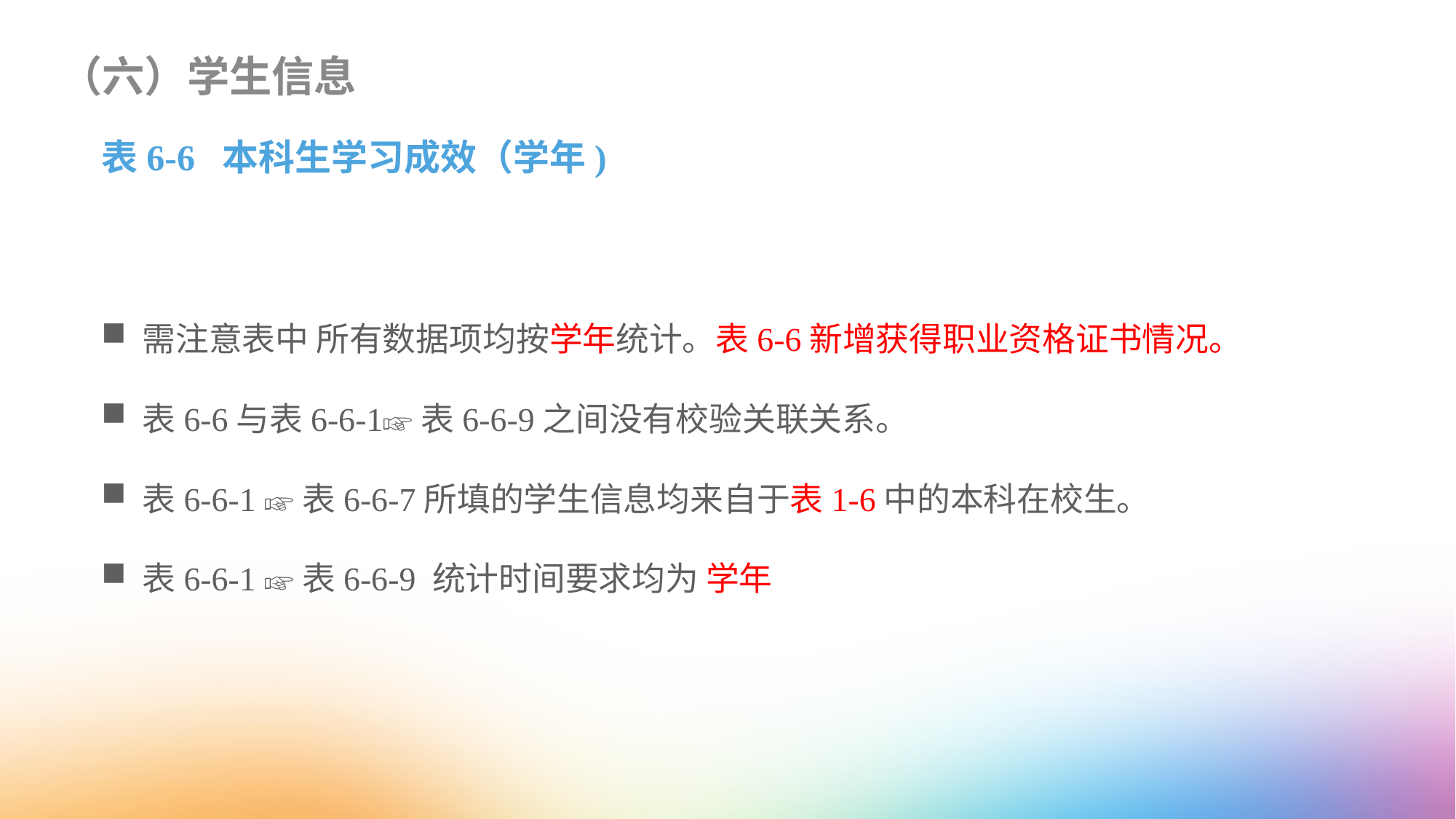

（六）学生信息
表6-6  本科生学习成效（学年)

需注意表中 所有数据项均按学年统计。表6-6新增获得职业资格证书情况。
表6-6与表6-6-1☞表6-6-9之间没有校验关联关系。
表6-6-1 ☞表6-6-7所填的学生信息均来自于表1-6中的本科在校生。
表6-6-1 ☞表6-6-9 统计时间要求均为 学年